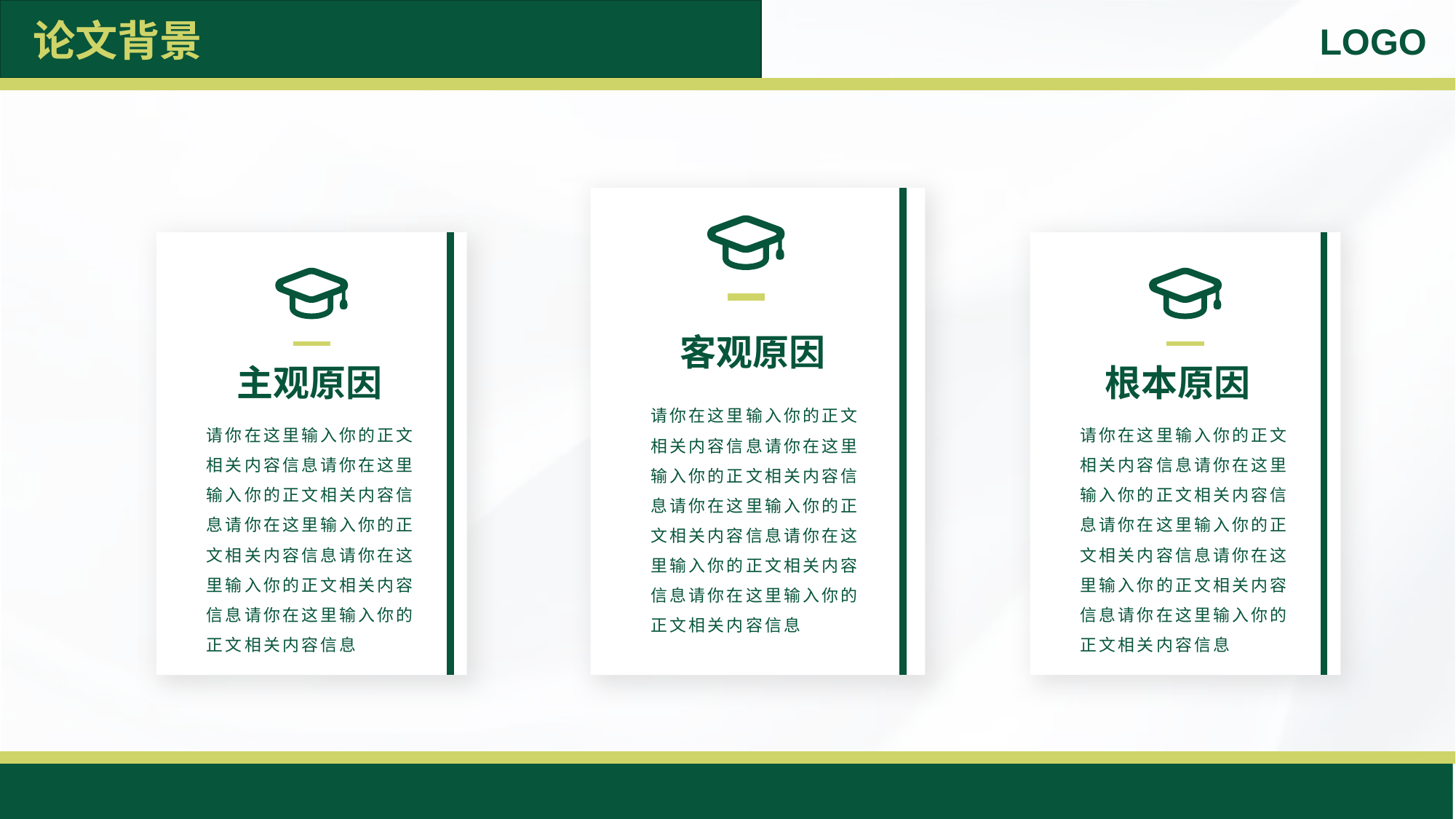

论文背景

根本原因
请你在这里输入你的正文相关内容信息请你在这里输入你的正文相关内容信息请你在这里输入你的正文相关内容信息请你在这里输入你的正文相关内容信息请你在这里输入你的正文相关内容信息

主观原因
请你在这里输入你的正文相关内容信息请你在这里输入你的正文相关内容信息请你在这里输入你的正文相关内容信息请你在这里输入你的正文相关内容信息请你在这里输入你的正文相关内容信息
客观原因
请你在这里输入你的正文相关内容信息请你在这里输入你的正文相关内容信息请你在这里输入你的正文相关内容信息请你在这里输入你的正文相关内容信息请你在这里输入你的正文相关内容信息